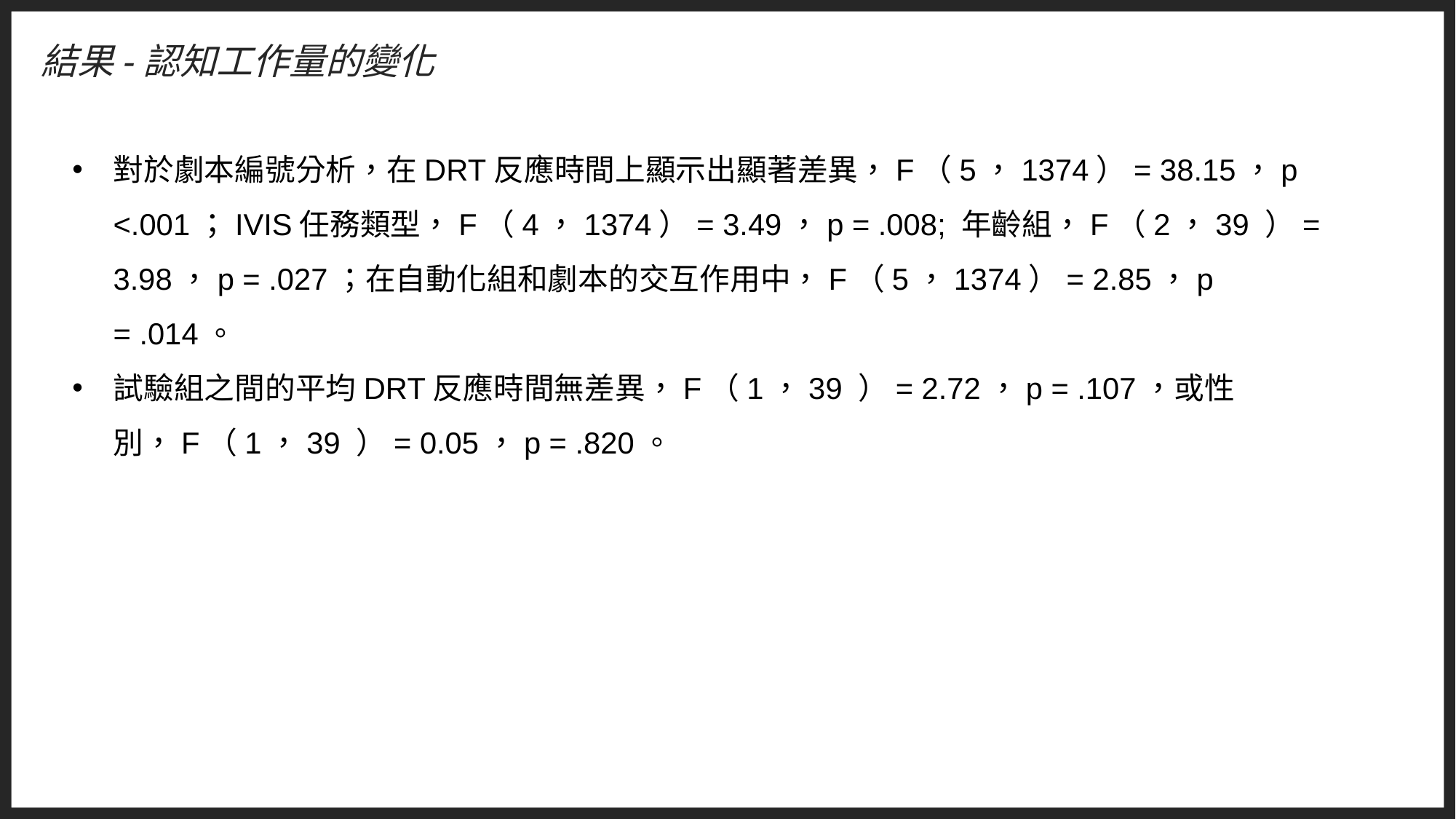

結果-認知工作量的變化
對於劇本編號分析，在DRT反應時間上顯示出顯著差異，F（5，1374）= 38.15，p <.001；IVIS任務類型，F（4，1374）= 3.49，p = .008; 年齡組，F（2，39 ）= 3.98，p = .027；在自動化組和劇本的交互作用中，F（5，1374）= 2.85，p = .014。
試驗組之間的平均DRT反應時間無差異，F（1，39 ）= 2.72，p = .107，或性別，F（1，39 ）= 0.05，p = .820。